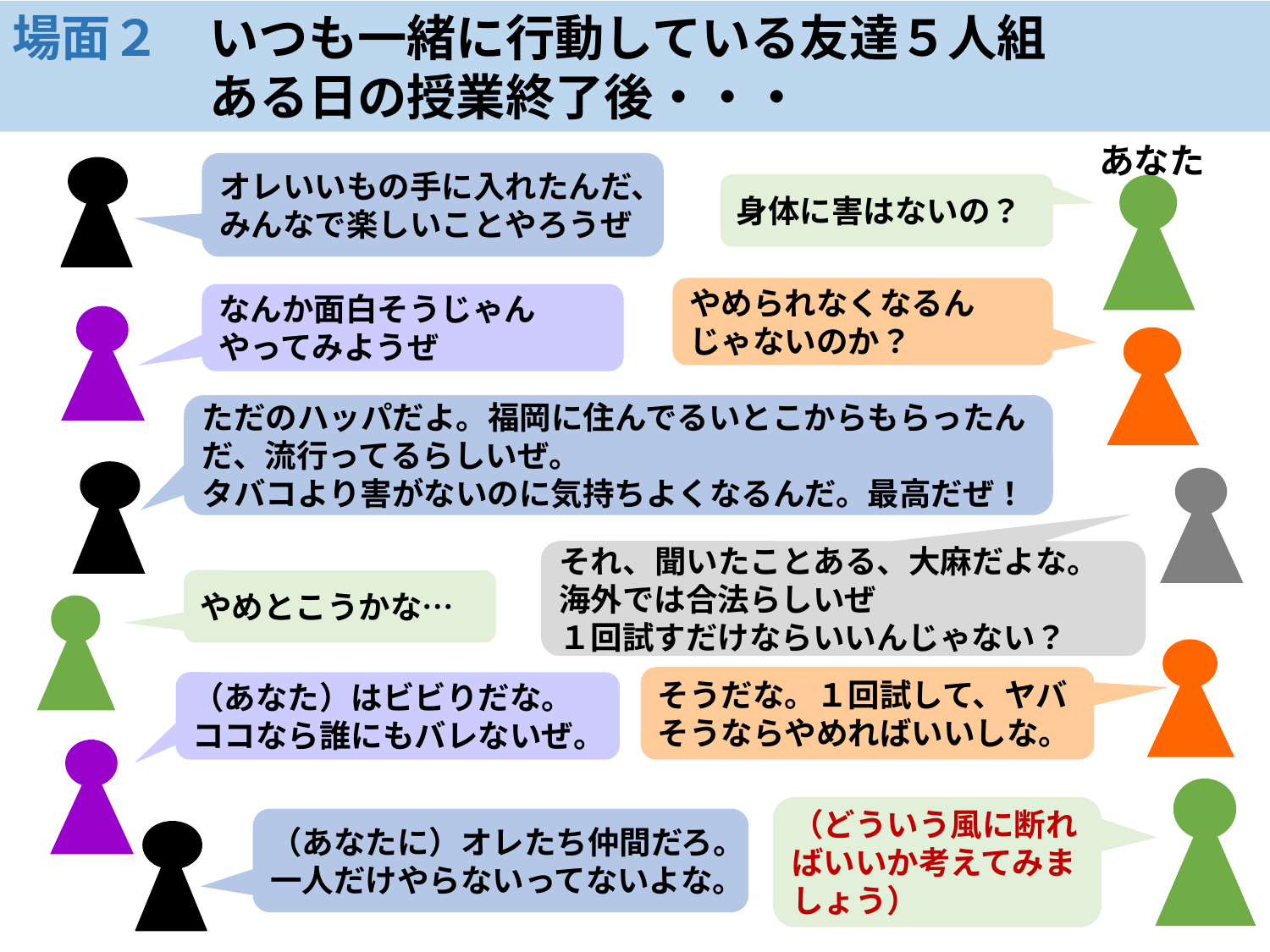

場面２　いつも一緒に行動している友達５人組
　　　　ある日の授業終了後・・・
あなた
オレいいもの手に入れたんだ、
みんなで楽しいことやろうぜ

身体に害はないの？

やめられなくなるんじゃないのか？
なんか面白そうじゃん
やってみようぜ

ただのハッパだよ。福岡に住んでるいとこからもらったんだ、流行ってるらしいぜ。
タバコより害がないのに気持ちよくなるんだ。最高だぜ！

それ、聞いたことある、大麻だよな。
海外では合法らしいぜ
１回試すだけならいいんじゃない？
やめとこうかな…

そうだな。１回試して、ヤバそうならやめればいいしな。
（あなた）はビビりだな。ココなら誰にもバレないぜ。

（どういう風に断ればいいか考えてみましょう）
（あなたに）オレたち仲間だろ。
一人だけやらないってないよな。